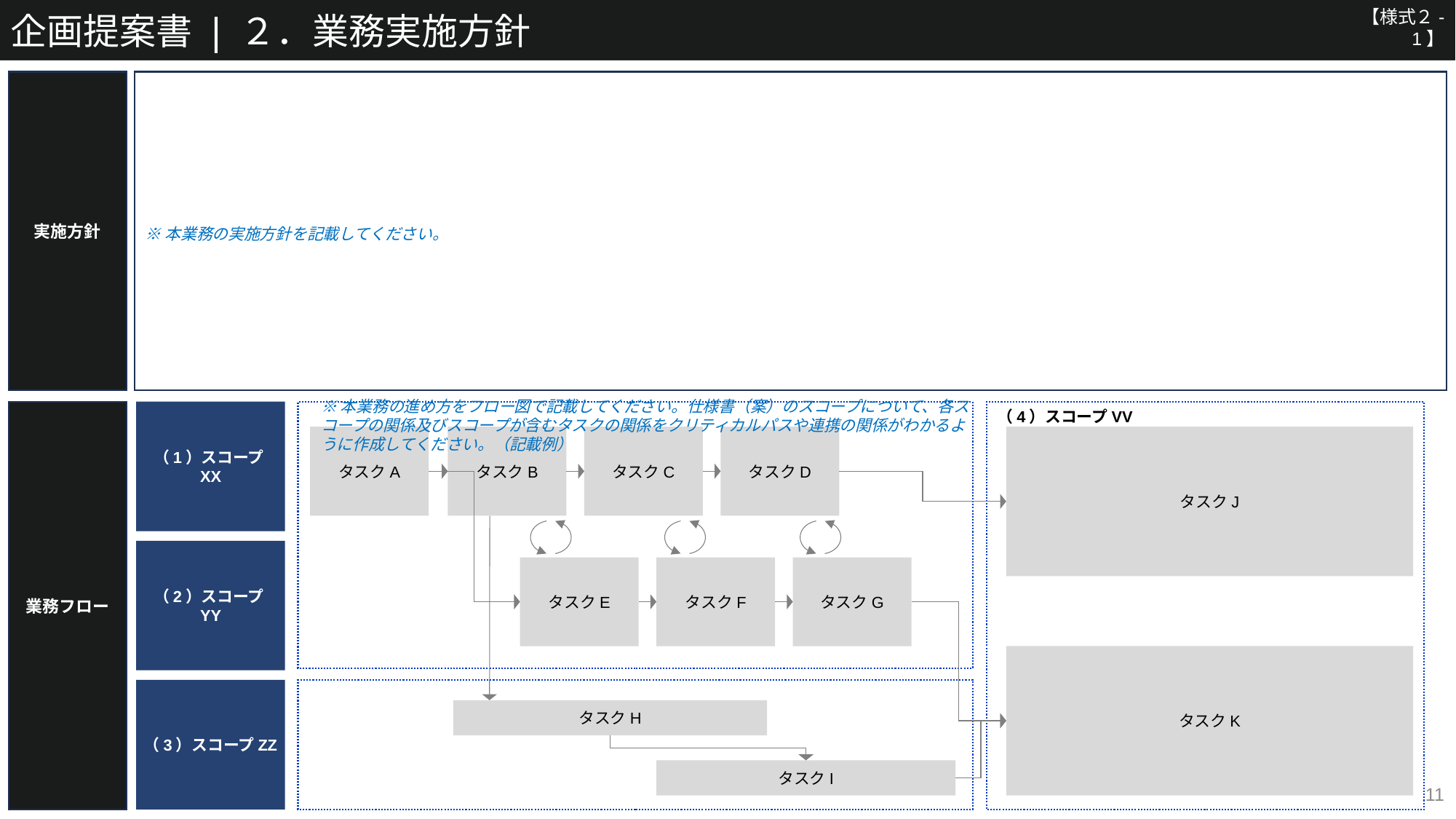

企画提案書 ❘ ２．業務実施方針
【様式２-1】
実施方針

※本業務の実施方針を記載してください。

※本業務の進め方をフロー図で記載してください。仕様書（案）のスコープについて、各スコープの関係及びスコープが含むタスクの関係をクリティカルパスや連携の関係がわかるように作成してください。（記載例）
（1）スコープXX

（4）スコープVV
業務フロー
タスクJ
タスクK
タスクA
タスクB
タスクC
タスクD

（2）スコープYY
タスクE
タスクF
タスクG

（3）スコープZZ
タスクH
タスクI